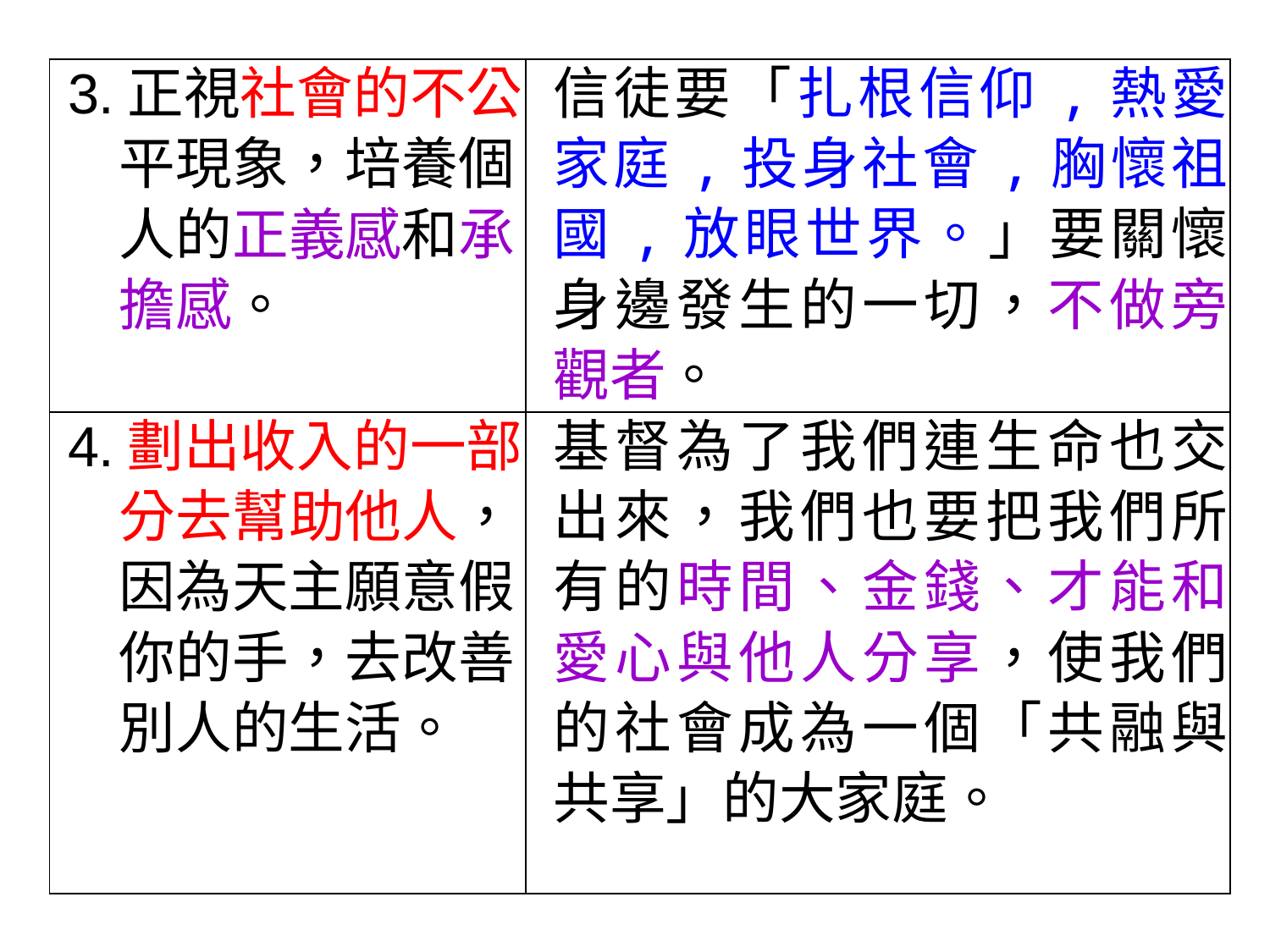

| 3.正視社會的不公 平現象，培養個 人的正義感和承 擔感。 | 信徒要「扎根信仰,熱愛家庭,投身社會,胸懷祖國,放眼世界。」要關懷身邊發生的一切，不做旁觀者。 |
| --- | --- |
| 4.劃出收入的一部 分去幫助他人， 因為天主願意假 你的手，去改善 別人的生活。 | 基督為了我們連生命也交出來，我們也要把我們所有的時間、金錢、才能和愛心與他人分享，使我們的社會成為一個「共融與共享」的大家庭。 |